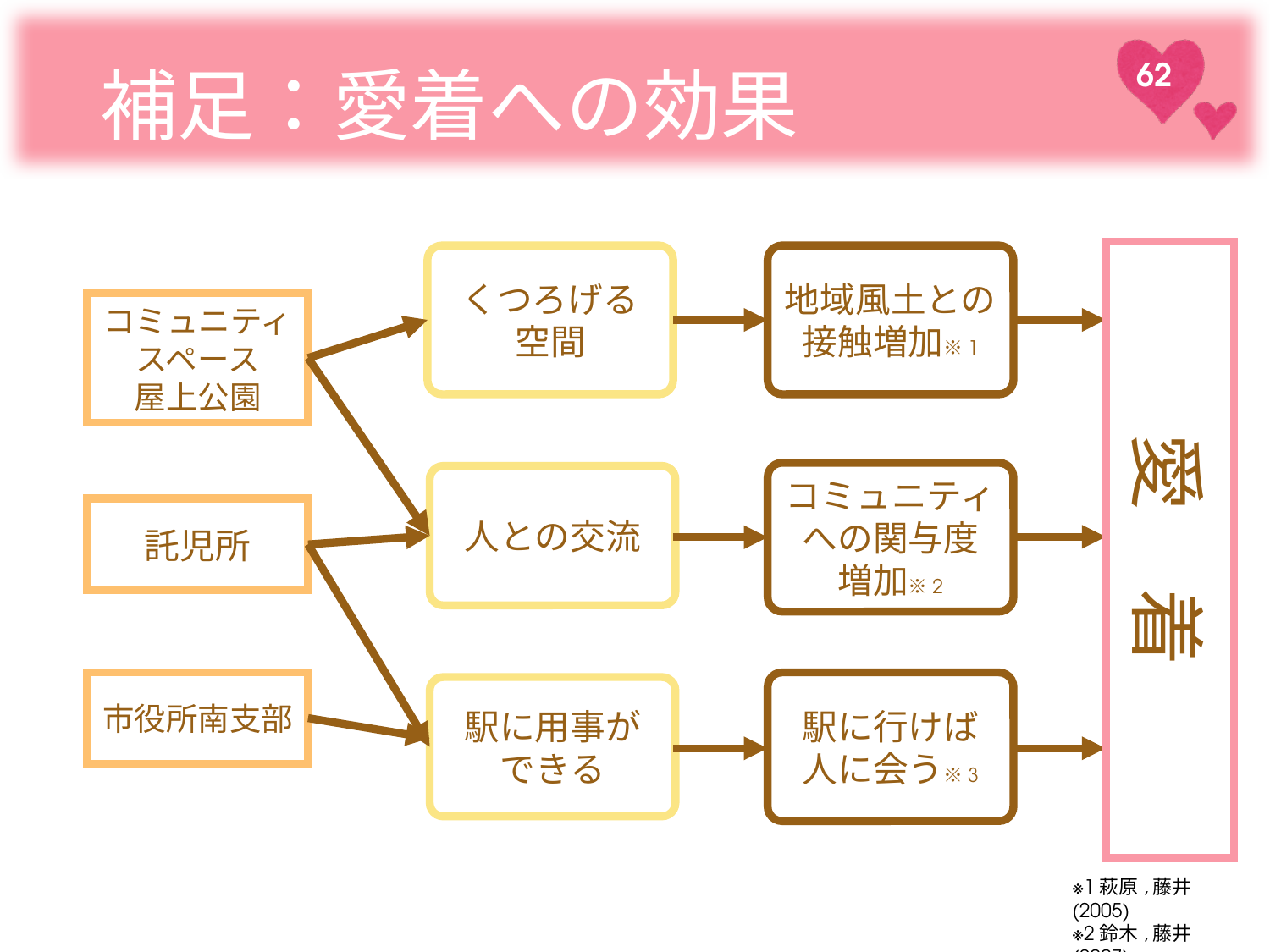

# 補足：愛着への効果
愛　着
地域風土との接触増加※1
くつろげる
空間
コミュニティ
スペース
屋上公園
コミュニティへの関与度
増加※2
人との交流
託児所
市役所南支部
駅に行けば
人に会う※3
駅に用事が
できる
※1萩原,藤井(2005)
※2鈴木,藤井(2007)
※3鈴木(2009)